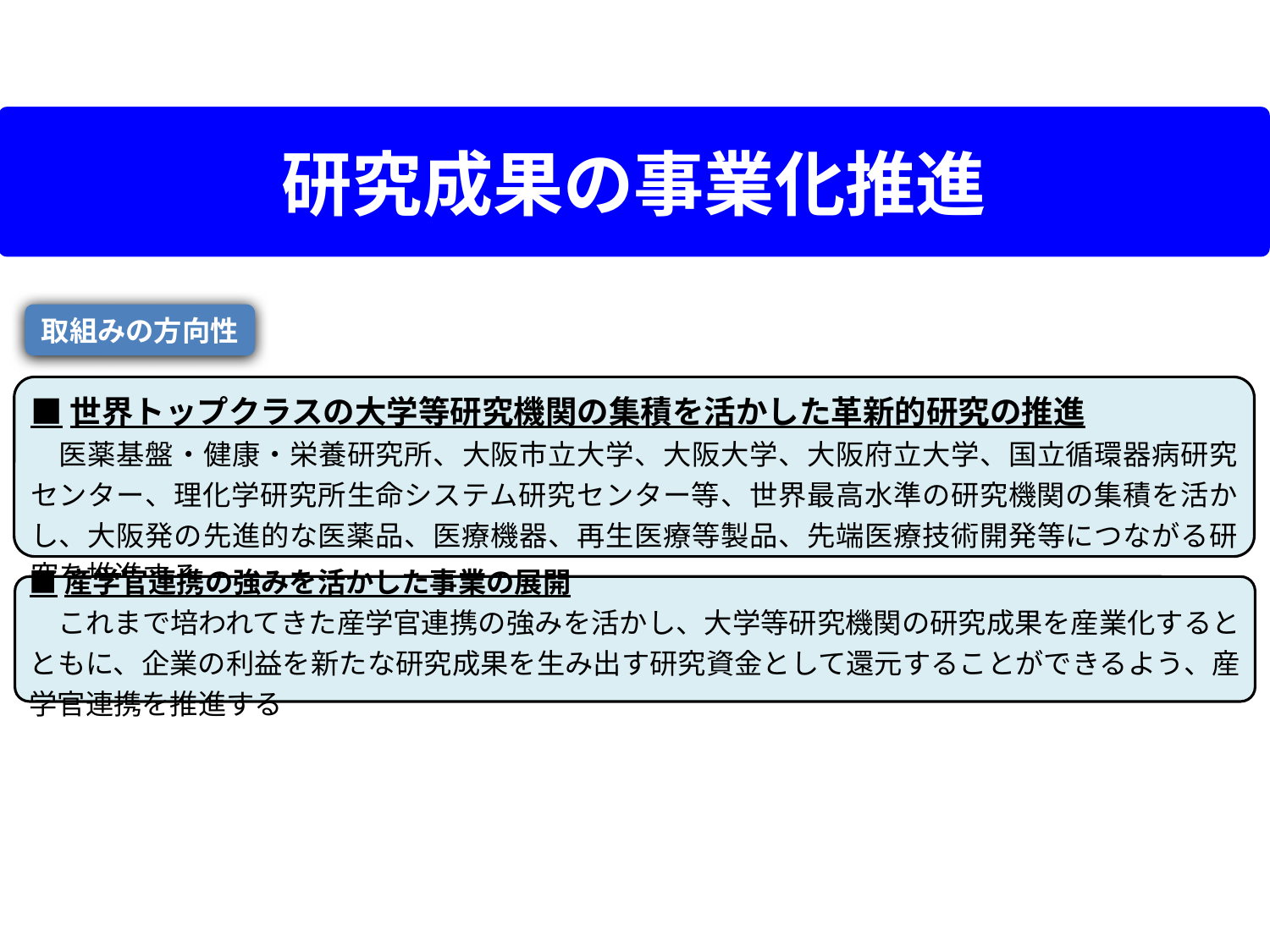

研究成果の事業化推進
取組みの方向性
■世界トップクラスの大学等研究機関の集積を活かした革新的研究の推進
　医薬基盤・健康・栄養研究所、大阪市立大学、大阪大学、大阪府立大学、国立循環器病研究センター、理化学研究所生命システム研究センター等、世界最高水準の研究機関の集積を活かし、大阪発の先進的な医薬品、医療機器、再生医療等製品、先端医療技術開発等につながる研究を推進する
■産学官連携の強みを活かした事業の展開
　これまで培われてきた産学官連携の強みを活かし、大学等研究機関の研究成果を産業化するとともに、企業の利益を新たな研究成果を生み出す研究資金として還元することができるよう、産学官連携を推進する